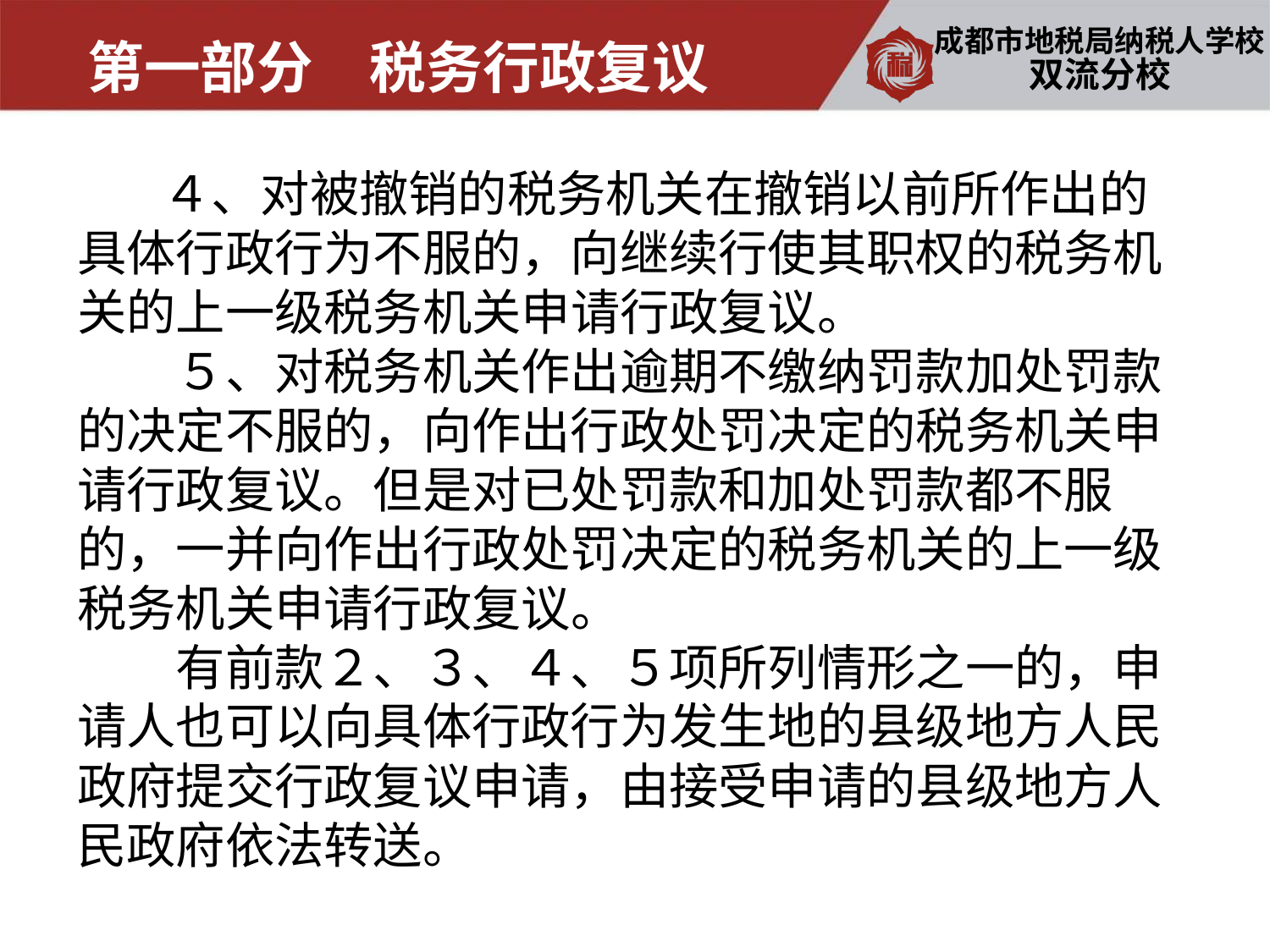

第一部分　税务行政复议
双流分校
　　４、对被撤销的税务机关在撤销以前所作出的具体行政行为不服的，向继续行使其职权的税务机关的上一级税务机关申请行政复议。
　　５、对税务机关作出逾期不缴纳罚款加处罚款的决定不服的，向作出行政处罚决定的税务机关申请行政复议。但是对已处罚款和加处罚款都不服的，一并向作出行政处罚决定的税务机关的上一级税务机关申请行政复议。
　　有前款２、３、４、５项所列情形之一的，申请人也可以向具体行政行为发生地的县级地方人民政府提交行政复议申请，由接受申请的县级地方人民政府依法转送。